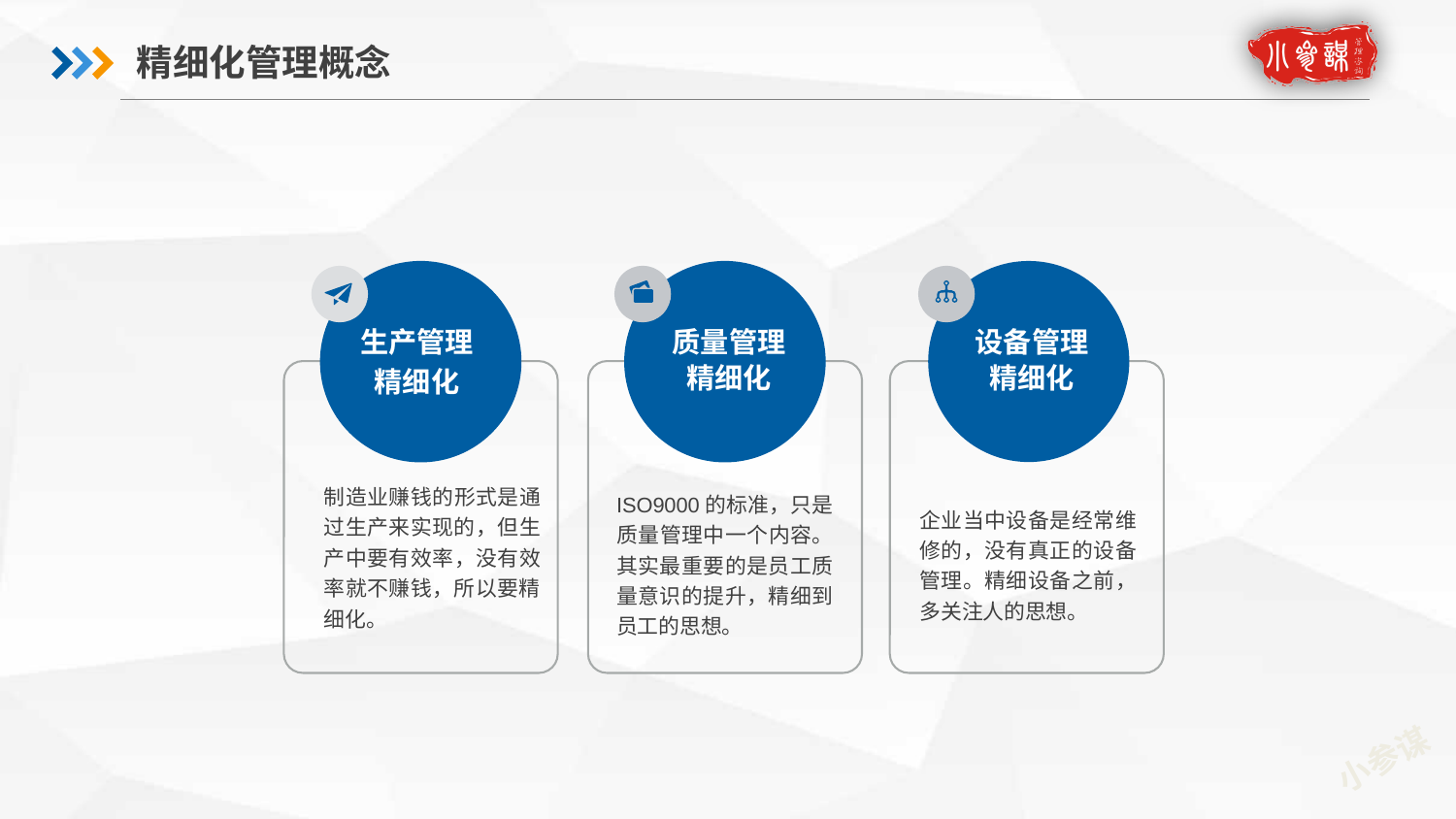

精细化管理概念

生产管理
精细化
质量管理
精细化
设备管理
精细化

ISO9000的标准，只是质量管理中一个内容。其实最重要的是员工质量意识的提升，精细到员工的思想。
企业当中设备是经常维修的，没有真正的设备管理。精细设备之前，多关注人的思想。
制造业赚钱的形式是通过生产来实现的，但生产中要有效率，没有效率就不赚钱，所以要精细化。